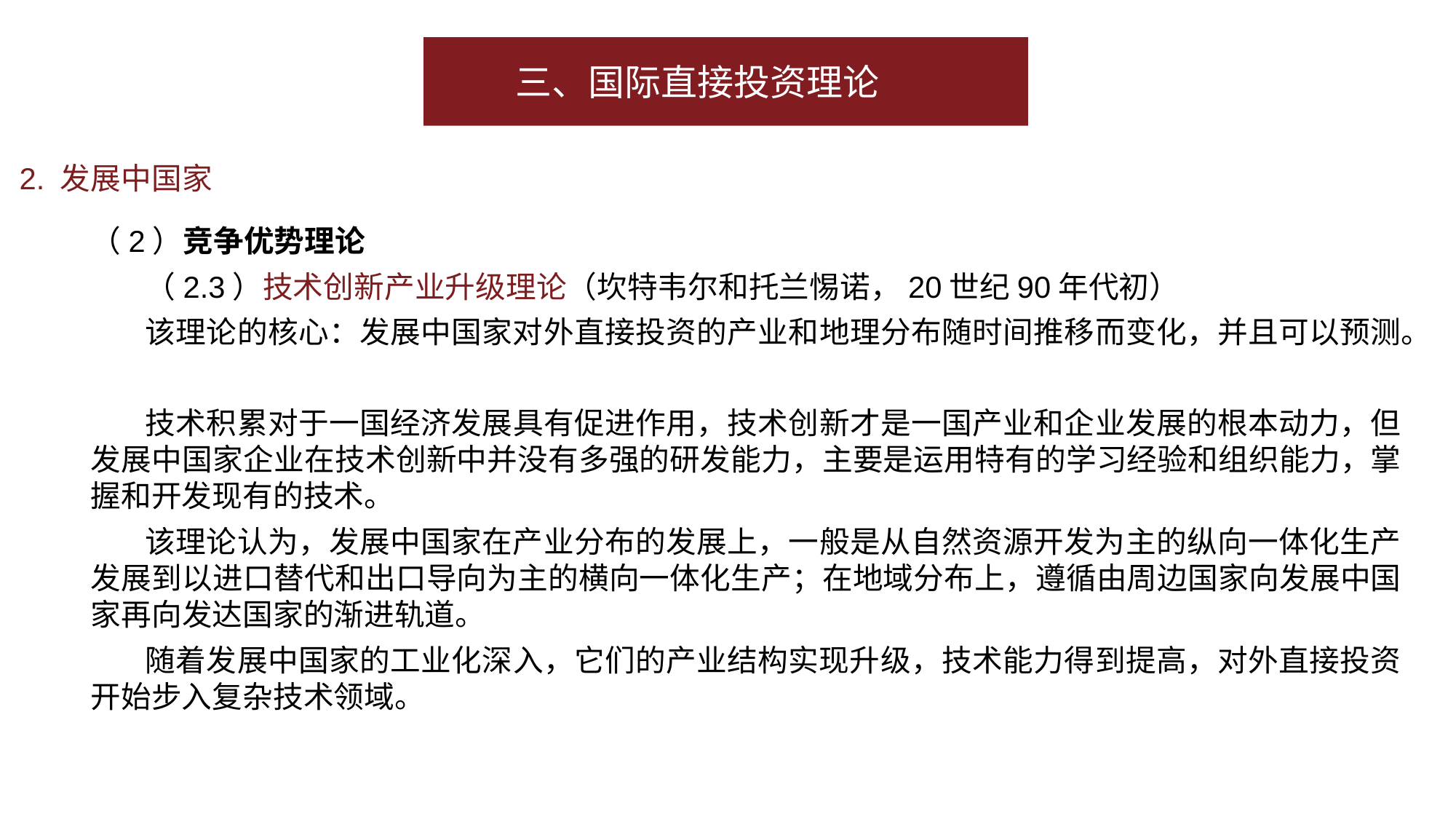

三、国际直接投资理论
2. 发展中国家
（2）竞争优势理论
（2.3）技术创新产业升级理论（坎特韦尔和托兰惕诺，20世纪90年代初）
该理论的核心：发展中国家对外直接投资的产业和地理分布随时间推移而变化，并且可以预测。

技术积累对于一国经济发展具有促进作用，技术创新才是一国产业和企业发展的根本动力，但发展中国家企业在技术创新中并没有多强的研发能力，主要是运用特有的学习经验和组织能力，掌握和开发现有的技术。
该理论认为，发展中国家在产业分布的发展上，一般是从自然资源开发为主的纵向一体化生产发展到以进口替代和出口导向为主的横向一体化生产；在地域分布上，遵循由周边国家向发展中国家再向发达国家的渐进轨道。
随着发展中国家的工业化深入，它们的产业结构实现升级，技术能力得到提高，对外直接投资开始步入复杂技术领域。